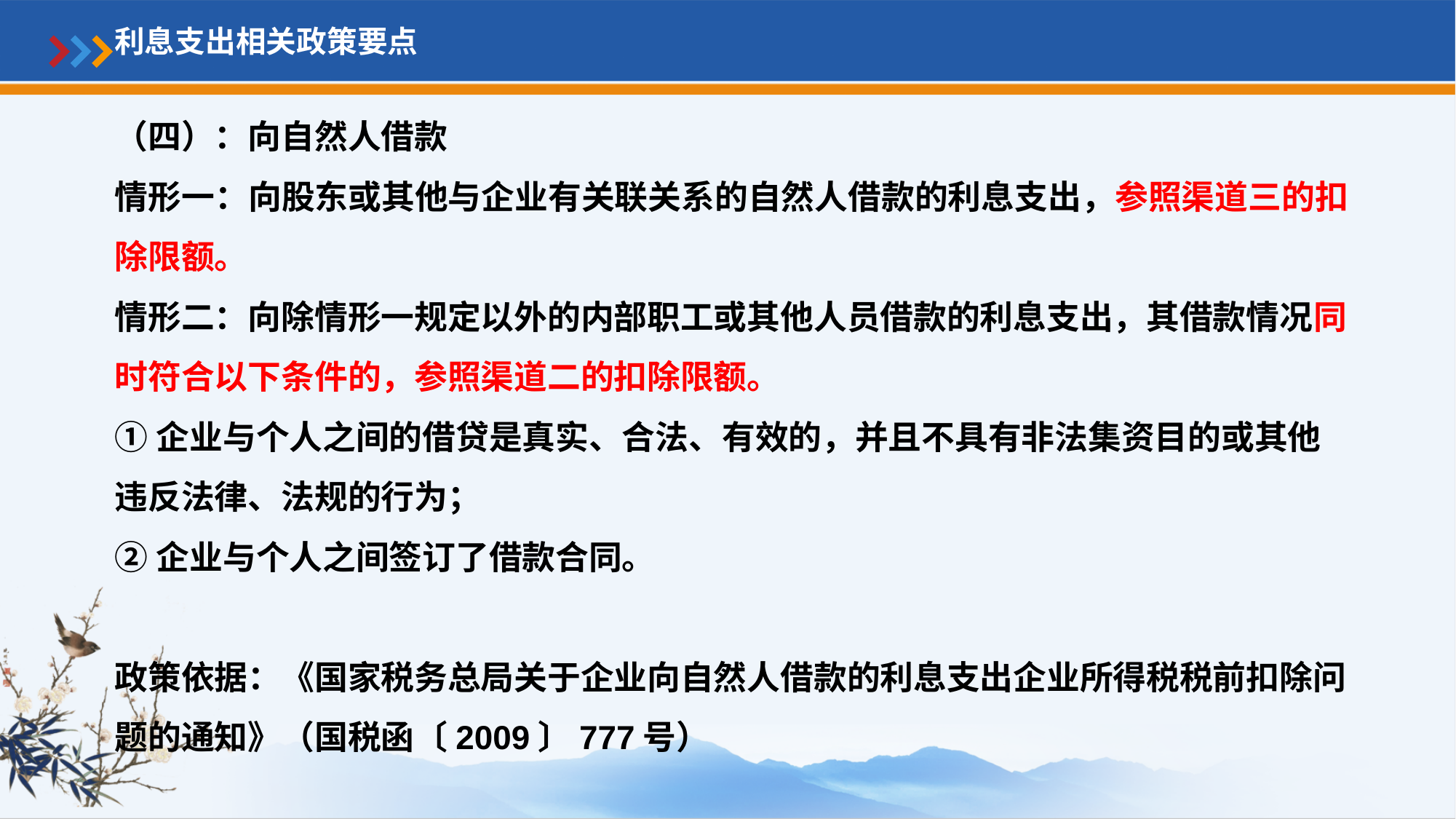

利息支出相关政策要点

（四）：向自然人借款
情形一：向股东或其他与企业有关联关系的自然人借款的利息支出，参照渠道三的扣除限额。
情形二：向除情形一规定以外的内部职工或其他人员借款的利息支出，其借款情况同时符合以下条件的，参照渠道二的扣除限额。
①企业与个人之间的借贷是真实、合法、有效的，并且不具有非法集资目的或其他违反法律、法规的行为；
②企业与个人之间签订了借款合同。

政策依据：《国家税务总局关于企业向自然人借款的利息支出企业所得税税前扣除问题的通知》（国税函〔2009〕777号）